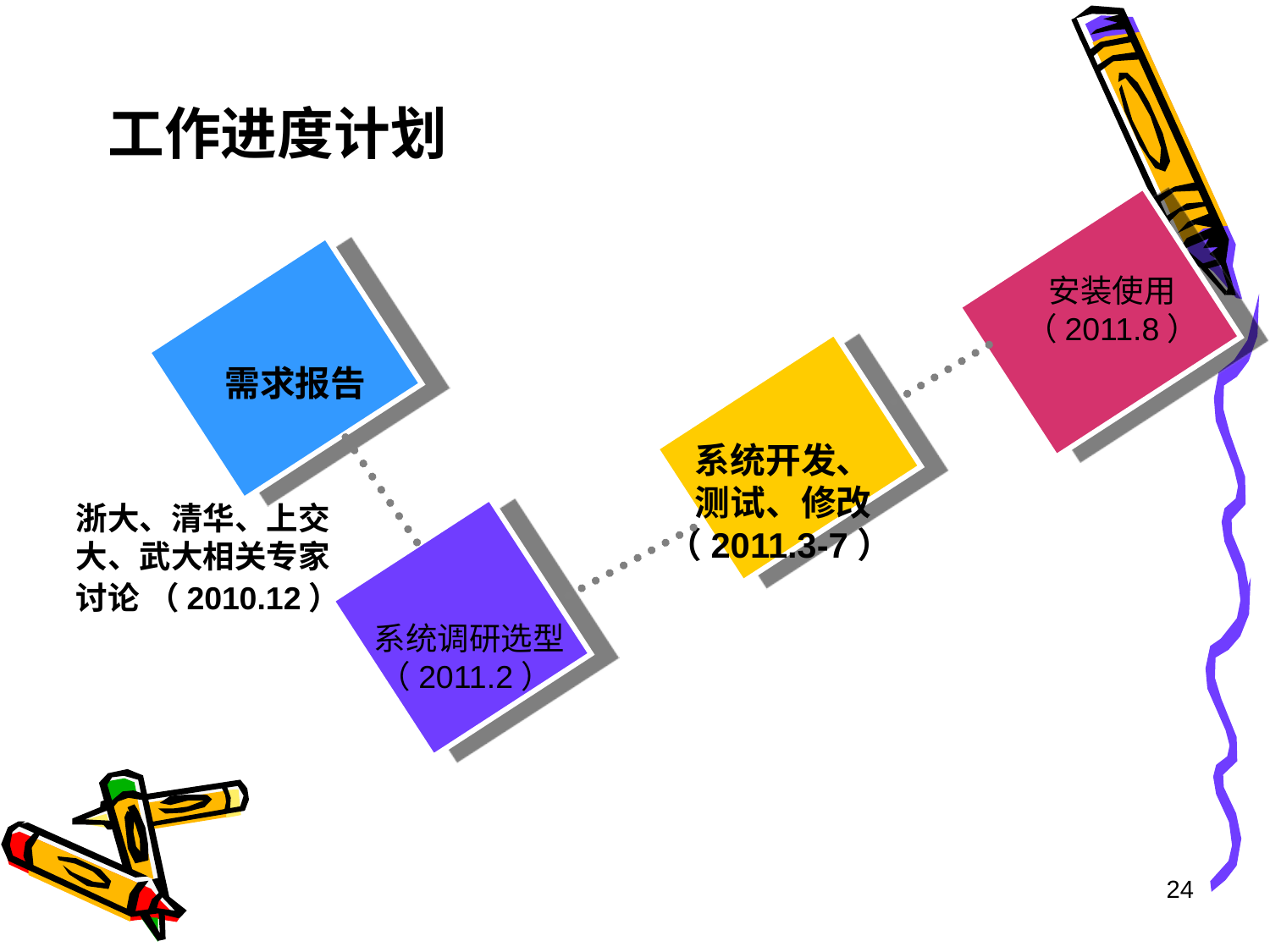

工作进度计划

安装使用
（2011.8）

需求报告
系统开发、
测试、修改
（2011.3-7）

浙大、清华、上交大、武大相关专家讨论 （2010.12）

系统调研选型
（2011.2）

24